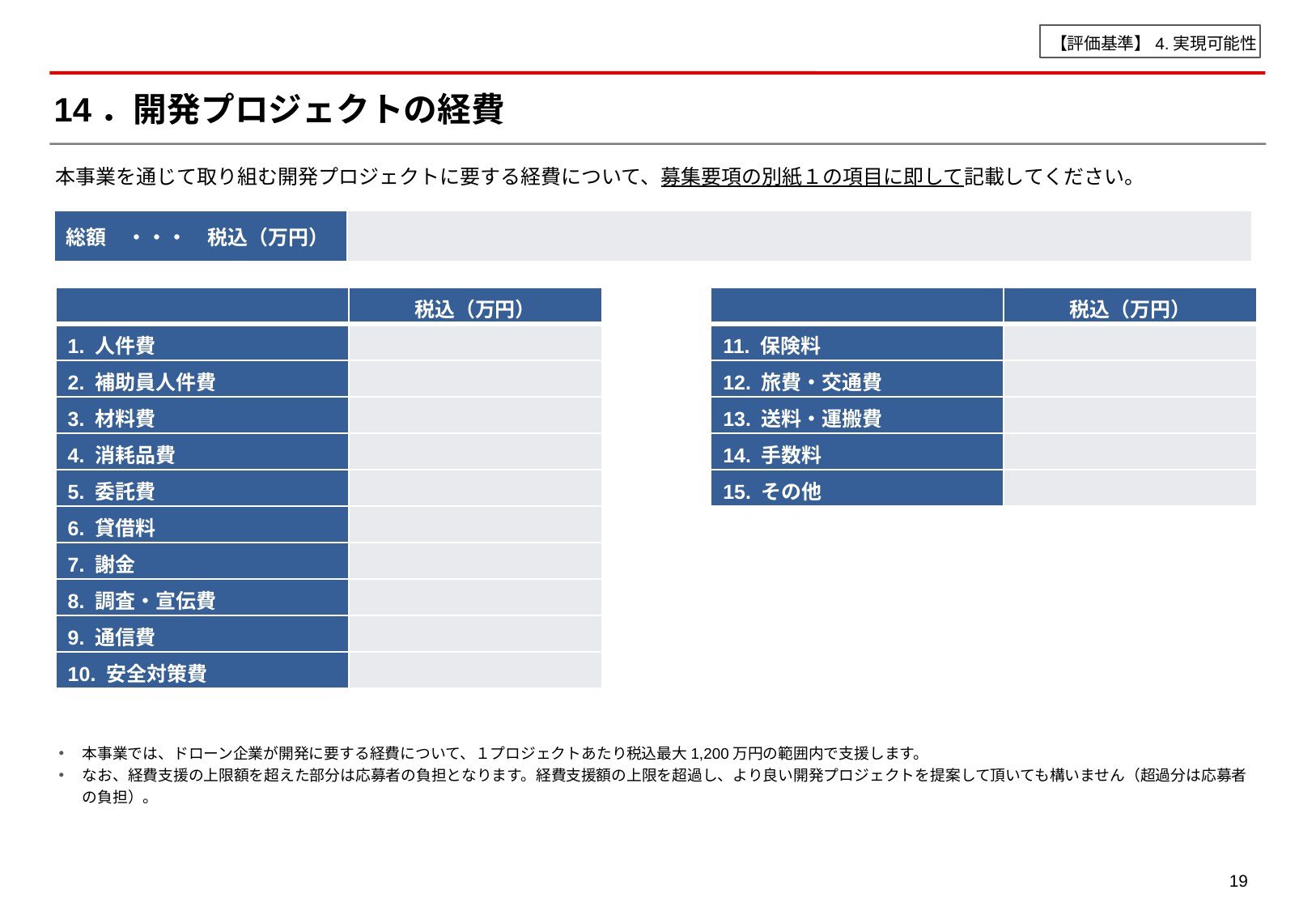

【評価基準】4.実現可能性
# 14．開発プロジェクトの経費
本事業を通じて取り組む開発プロジェクトに要する経費について、募集要項の別紙１の項目に即して記載してください。
| 総額　・・・　税込（万円） |  |
| --- | --- |
|  | 税込（万円） |
| --- | --- |
| 1. 人件費 |  |
| 2. 補助員人件費 |  |
| 3. 材料費 |  |
| 4. 消耗品費 |  |
| 5. 委託費 |  |
| 6. 貸借料 |  |
| 7. 謝金 |  |
| 8. 調査・宣伝費 |  |
| 9. 通信費 |  |
| 10. 安全対策費 |  |
|  | 税込（万円） |
| --- | --- |
| 11. 保険料 |  |
| 12. 旅費・交通費 |  |
| 13. 送料・運搬費 |  |
| 14. 手数料 |  |
| 15. その他 |  |
本事業では、ドローン企業が開発に要する経費について、１プロジェクトあたり税込最大1,200万円の範囲内で支援します。
なお、経費支援の上限額を超えた部分は応募者の負担となります。経費支援額の上限を超過し、より良い開発プロジェクトを提案して頂いても構いません（超過分は応募者の負担）。